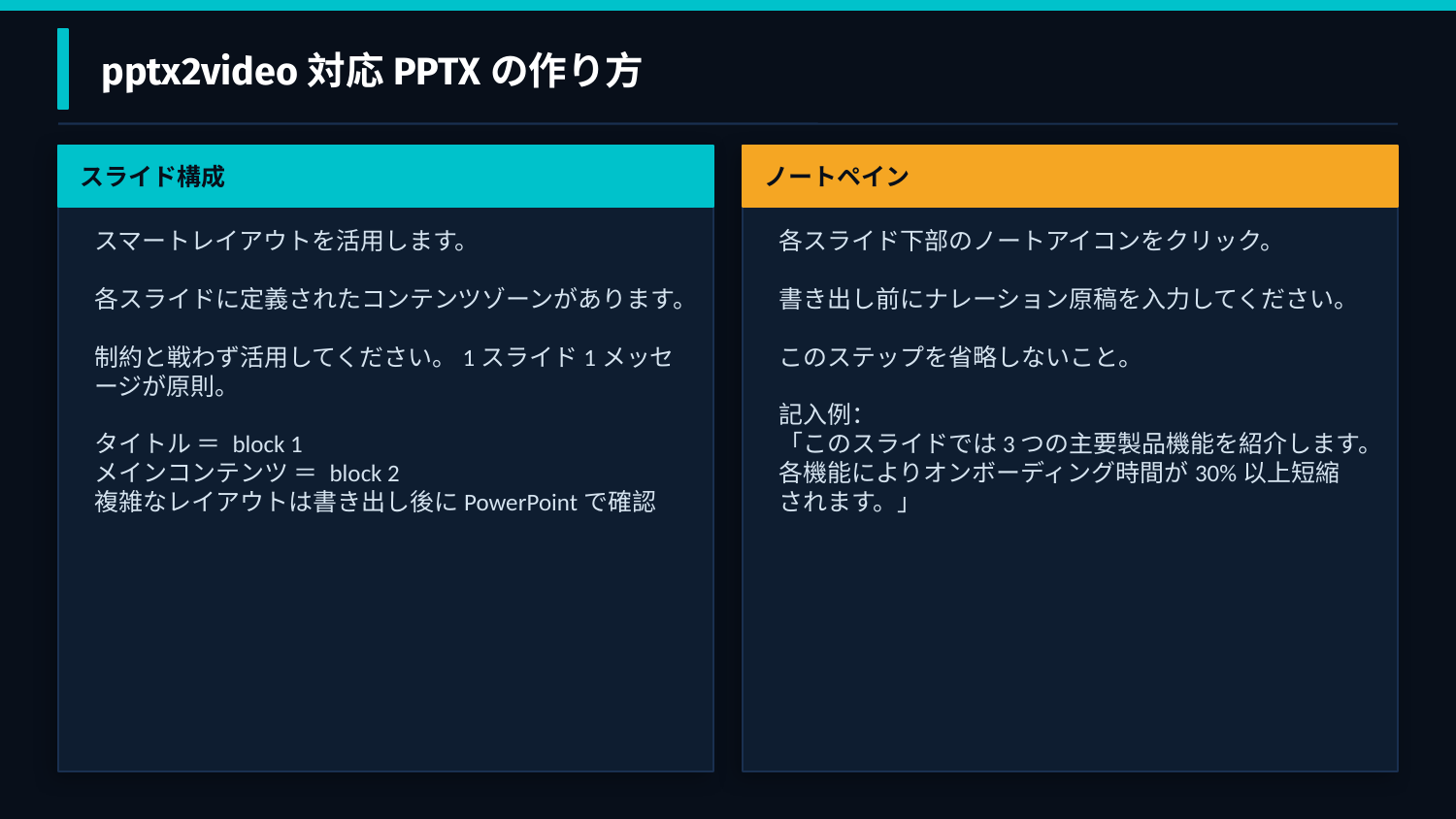

pptx2video対応PPTXの作り方

スライド構成

ノートペイン
スマートレイアウトを活用します。

各スライドに定義されたコンテンツゾーンがあります。

制約と戦わず活用してください。1スライド1メッセージが原則。

タイトル ＝ block 1
メインコンテンツ ＝ block 2
複雑なレイアウトは書き出し後にPowerPointで確認
各スライド下部のノートアイコンをクリック。

書き出し前にナレーション原稿を入力してください。

このステップを省略しないこと。

記入例：
「このスライドでは3つの主要製品機能を紹介します。各機能によりオンボーディング時間が30%以上短縮されます。」